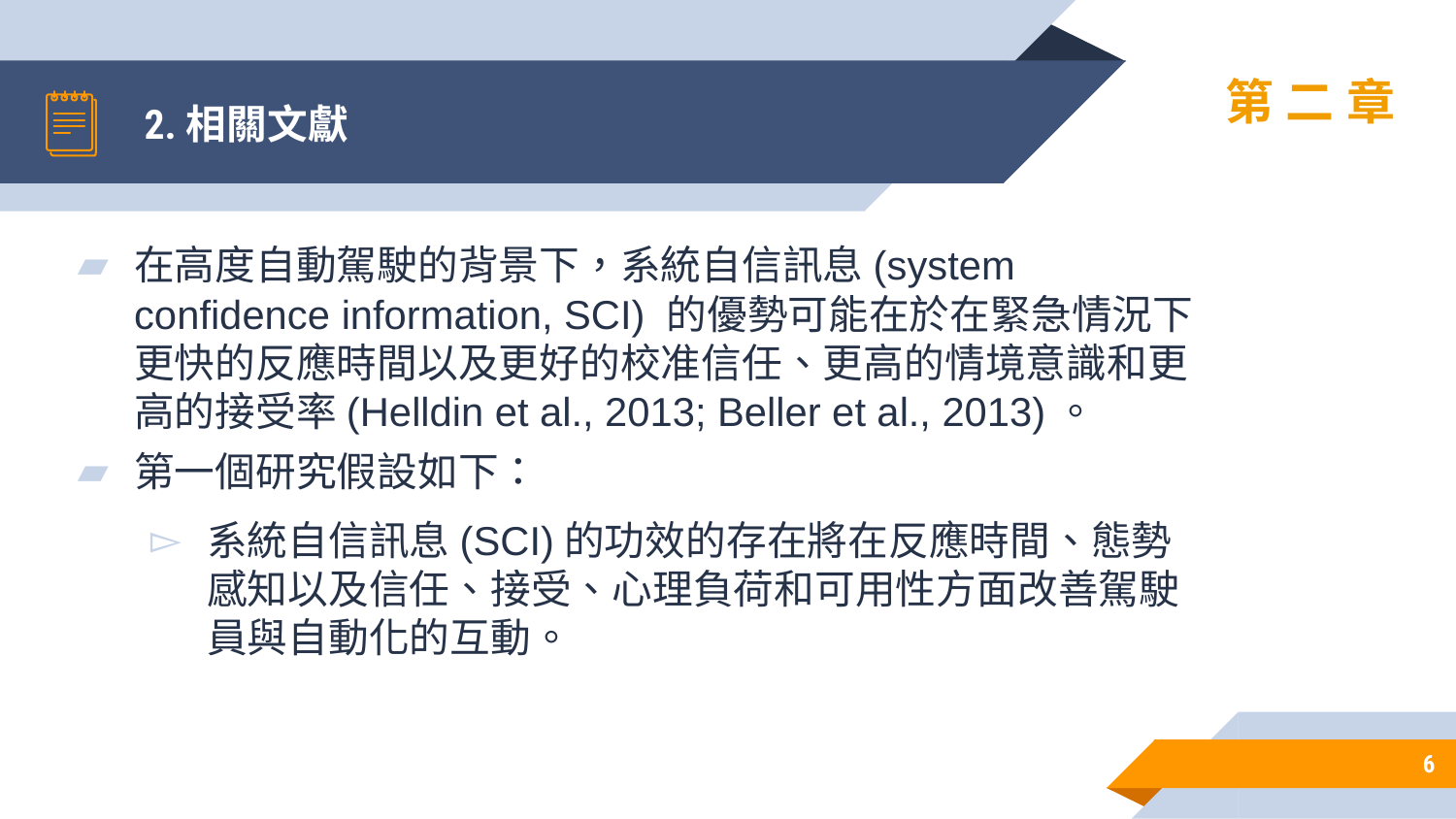

# 2.相關文獻
第二章

在高度自動駕駛的背景下，系統自信訊息(system confidence information, SCI) 的優勢可能在於在緊急情況下更快的反應時間以及更好的校准信任、更高的情境意識和更高的接受率(Helldin et al., 2013; Beller et al., 2013)。
第一個研究假設如下：
系統自信訊息(SCI)的功效的存在將在反應時間、態勢感知以及信任、接受、心理負荷和可用性方面改善駕駛員與自動化的互動。

6